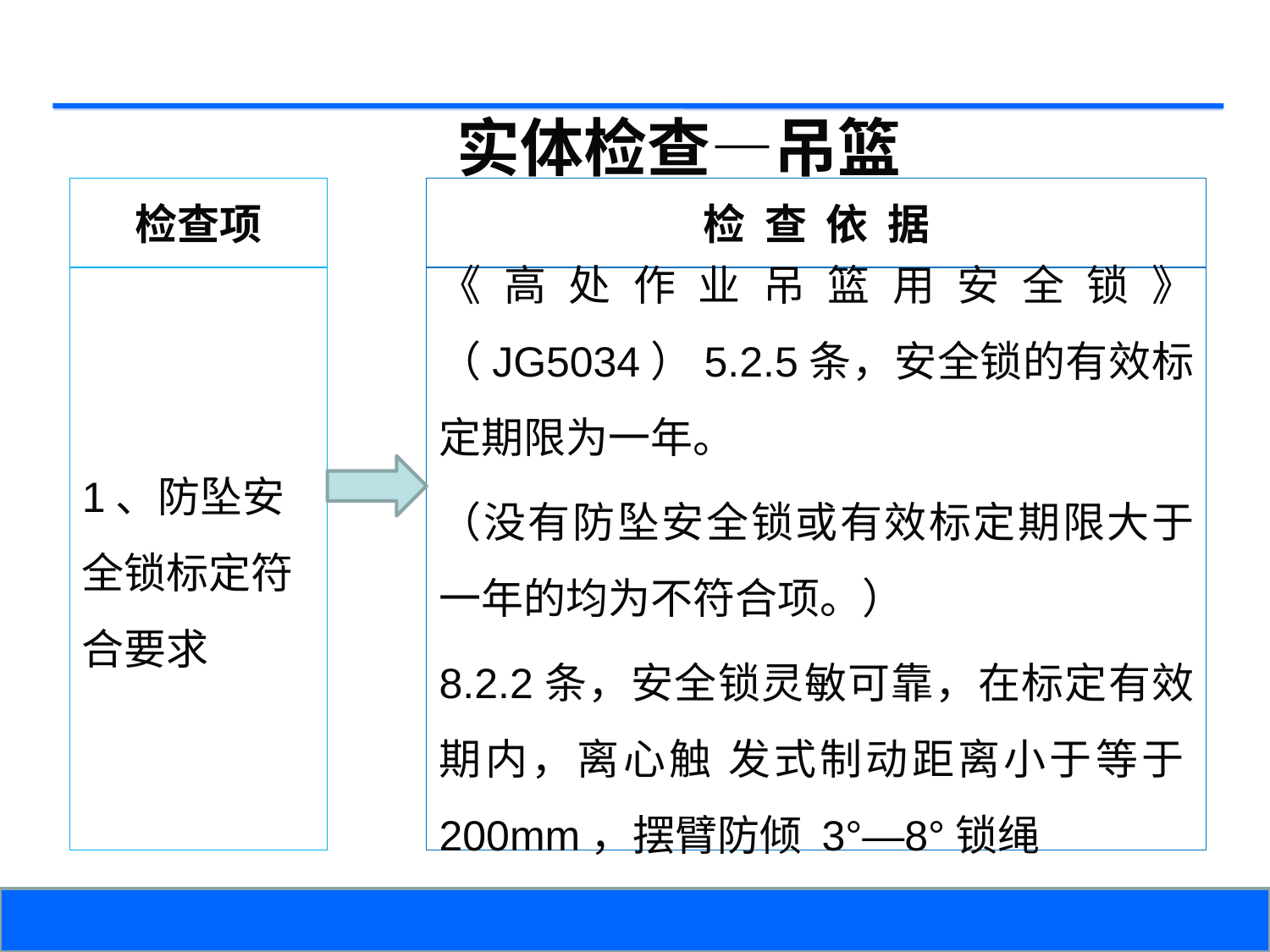

实体检查—吊篮
检查项
检  查  依  据
1、防坠安全锁标定符合要求

《高处作业吊篮用安全锁》（JG5034）5.2.5条，安全锁的有效标定期限为一年。
（没有防坠安全锁或有效标定期限大于一年的均为不符合项。）
8.2.2条，安全锁灵敏可靠，在标定有效期内，离心触 发式制动距离小于等于200mm，摆臂防倾 3°—8°锁绳